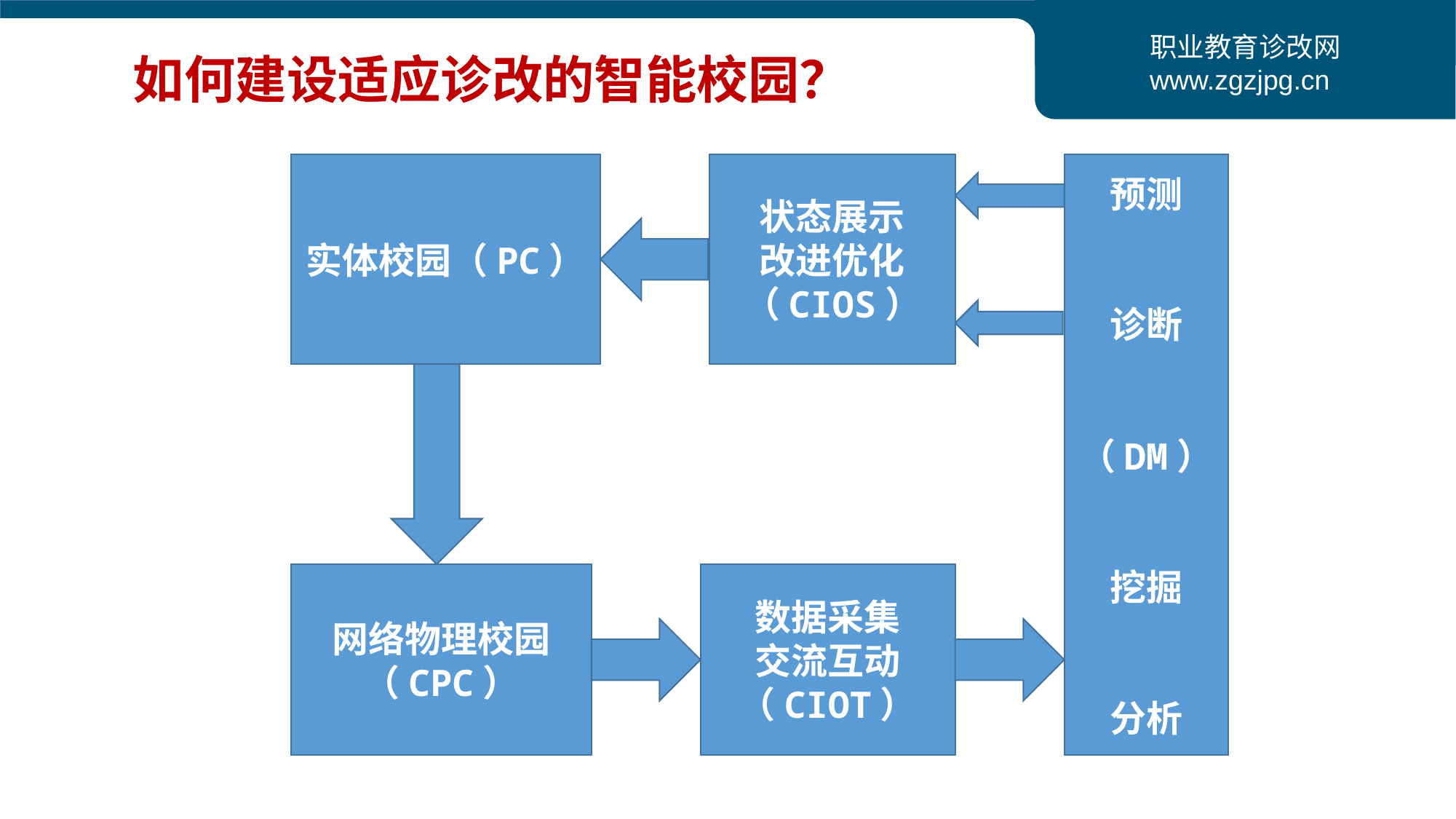

# 如何建设适应诊改的智能校园？
实体校园（PC）
状态展示
改进优化
（CIOS）
预测

诊断

（DM）

挖掘

分析

网络物理校园
（CPC）
数据采集
交流互动
（CIOT）